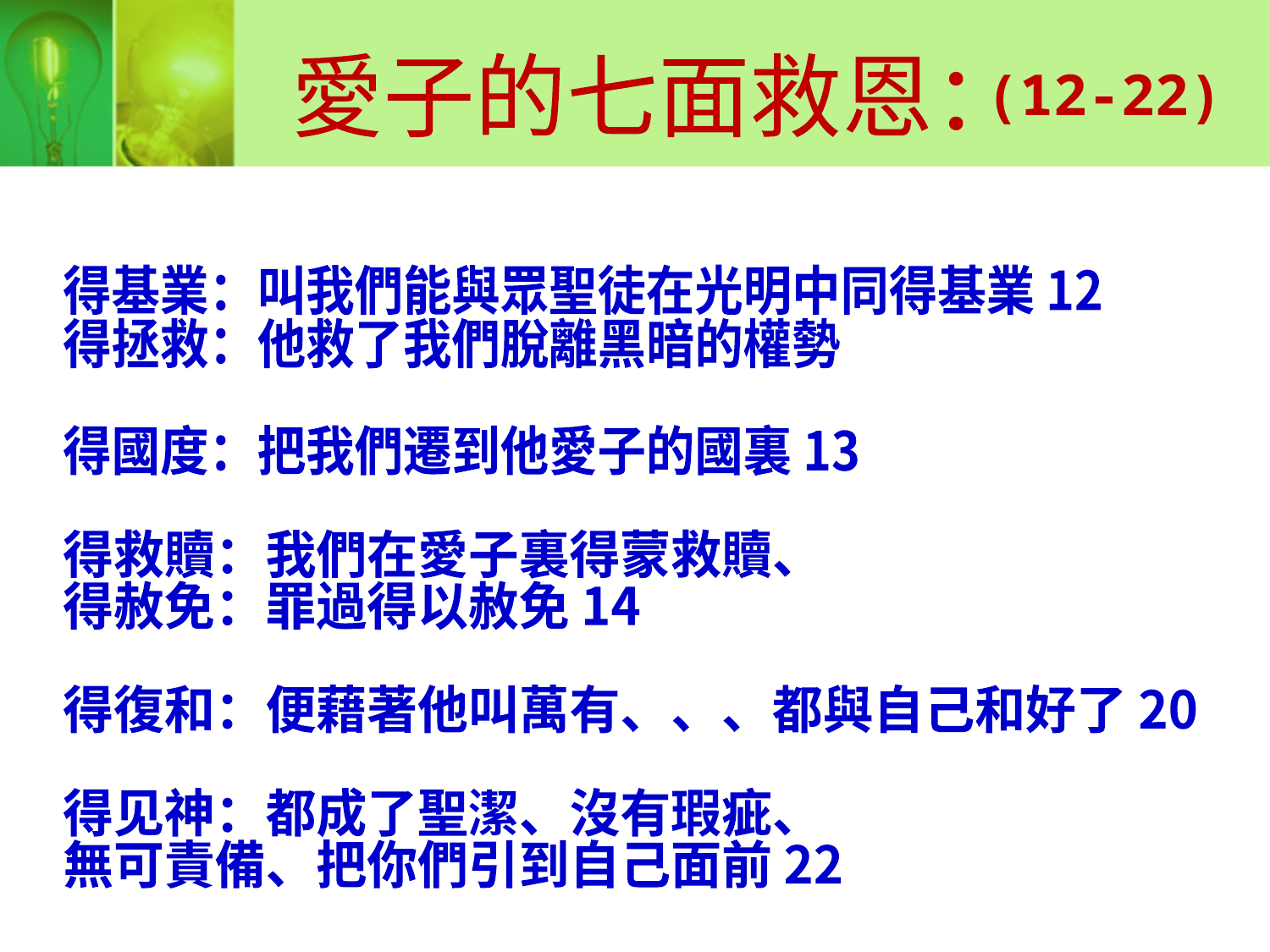

愛子的七面救恩：
(12-22)
得基業：叫我們能與眾聖徒在光明中同得基業 12
得拯救：他救了我們脫離黑暗的權勢

得國度：把我們遷到他愛子的國裏 13
得救贖：我們在愛子裏得蒙救贖、
得赦免：罪過得以赦免 14

得復和：便藉著他叫萬有、、、都與自己和好了 20

得见神：都成了聖潔、沒有瑕疵、
		無可責備、把你們引到自己面前 22